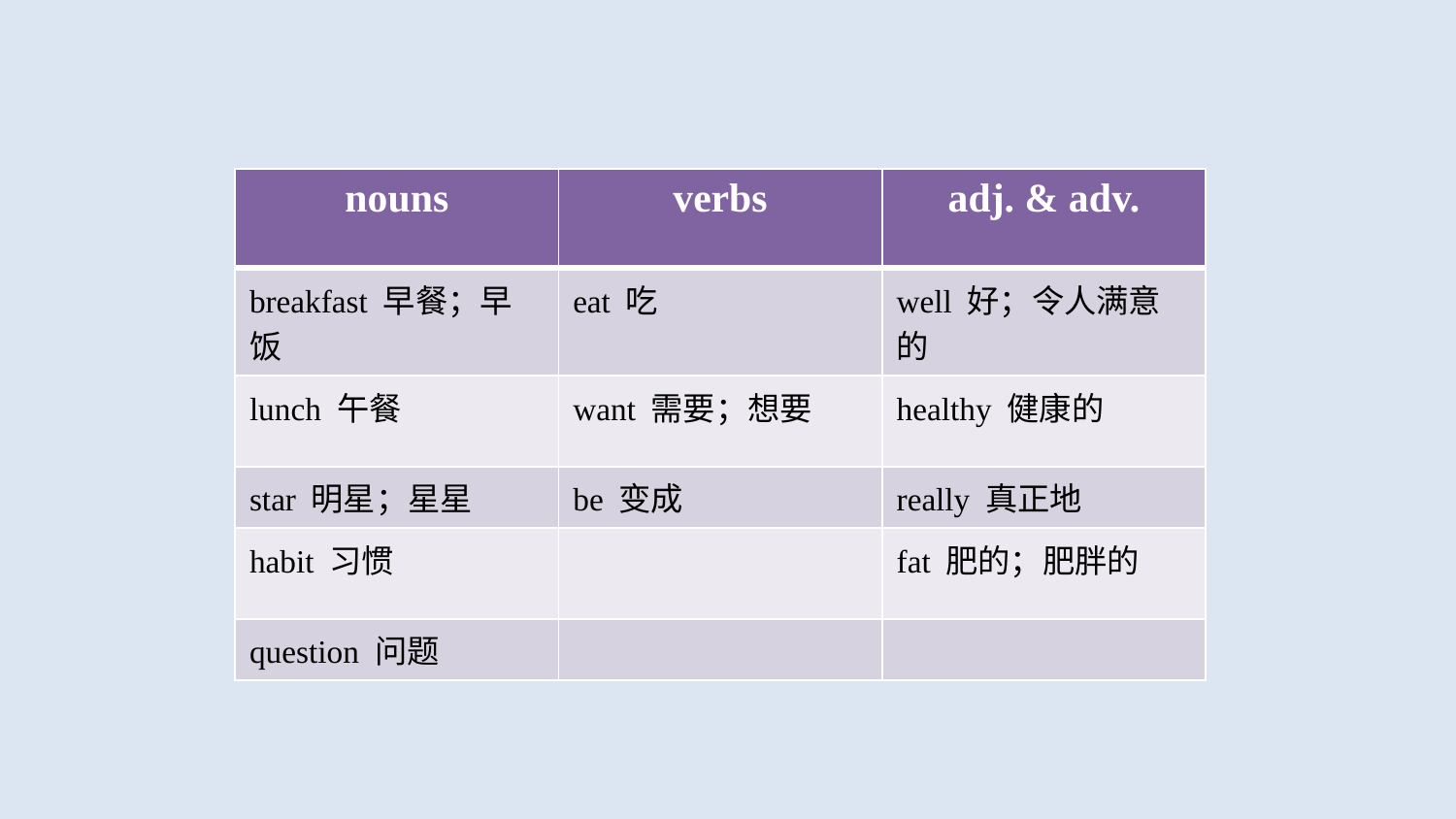

| nouns | verbs | adj. & adv. |
| --- | --- | --- |
| breakfast 早餐；早饭 | eat 吃 | well 好；令人满意的 |
| lunch 午餐 | want 需要；想要 | healthy 健康的 |
| star 明星；星星 | be 变成 | really 真正地 |
| habit 习惯 |  | fat 肥的；肥胖的 |
| question 问题 |  |  |